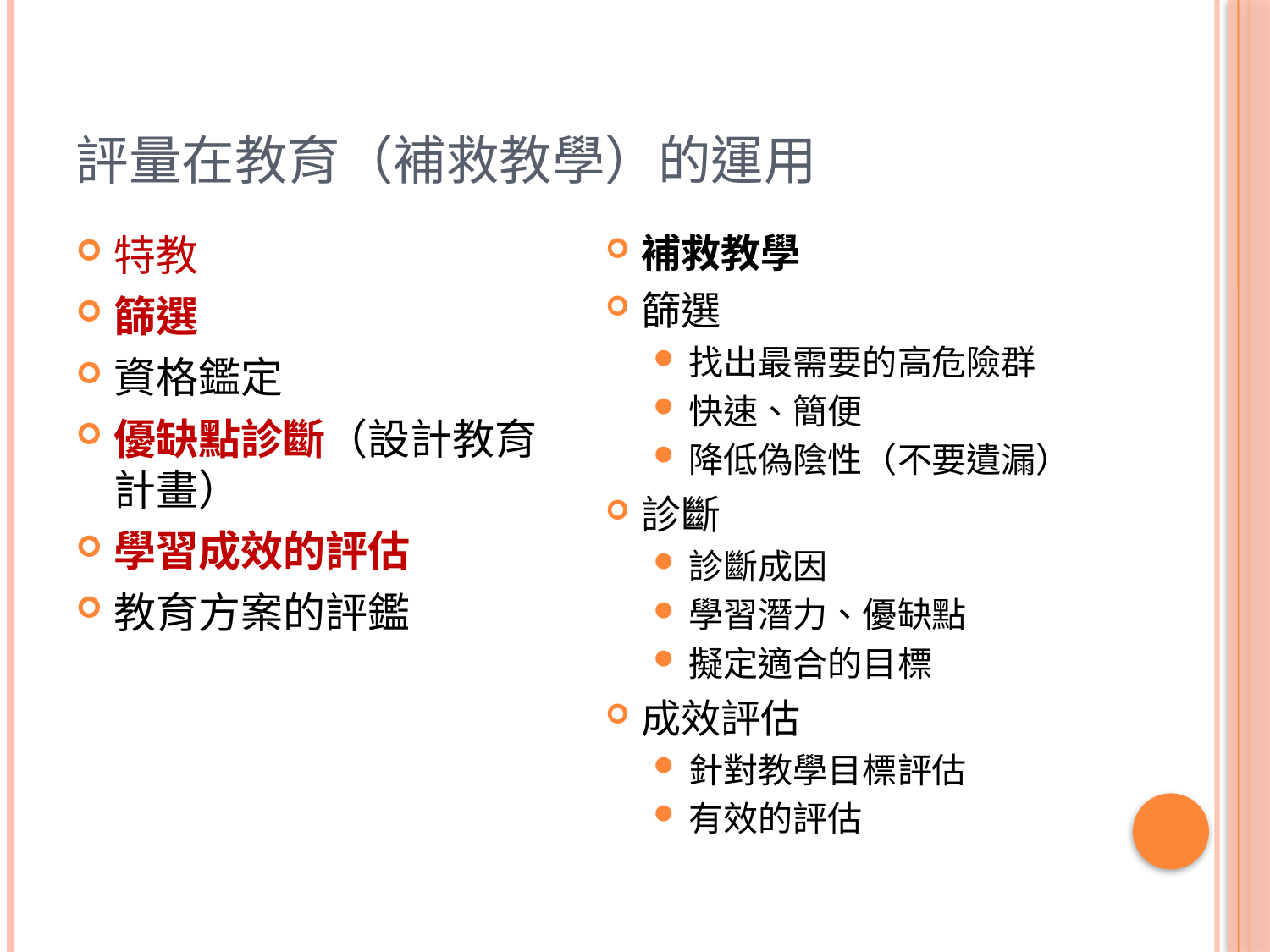

# 評量在教育（補救教學）的運用
特教
篩選
資格鑑定
優缺點診斷（設計教育計畫）
學習成效的評估
教育方案的評鑑
補救教學
篩選
找出最需要的高危險群
快速、簡便
降低偽陰性（不要遺漏）
診斷
診斷成因
學習潛力、優缺點
擬定適合的目標
成效評估
針對教學目標評估
有效的評估